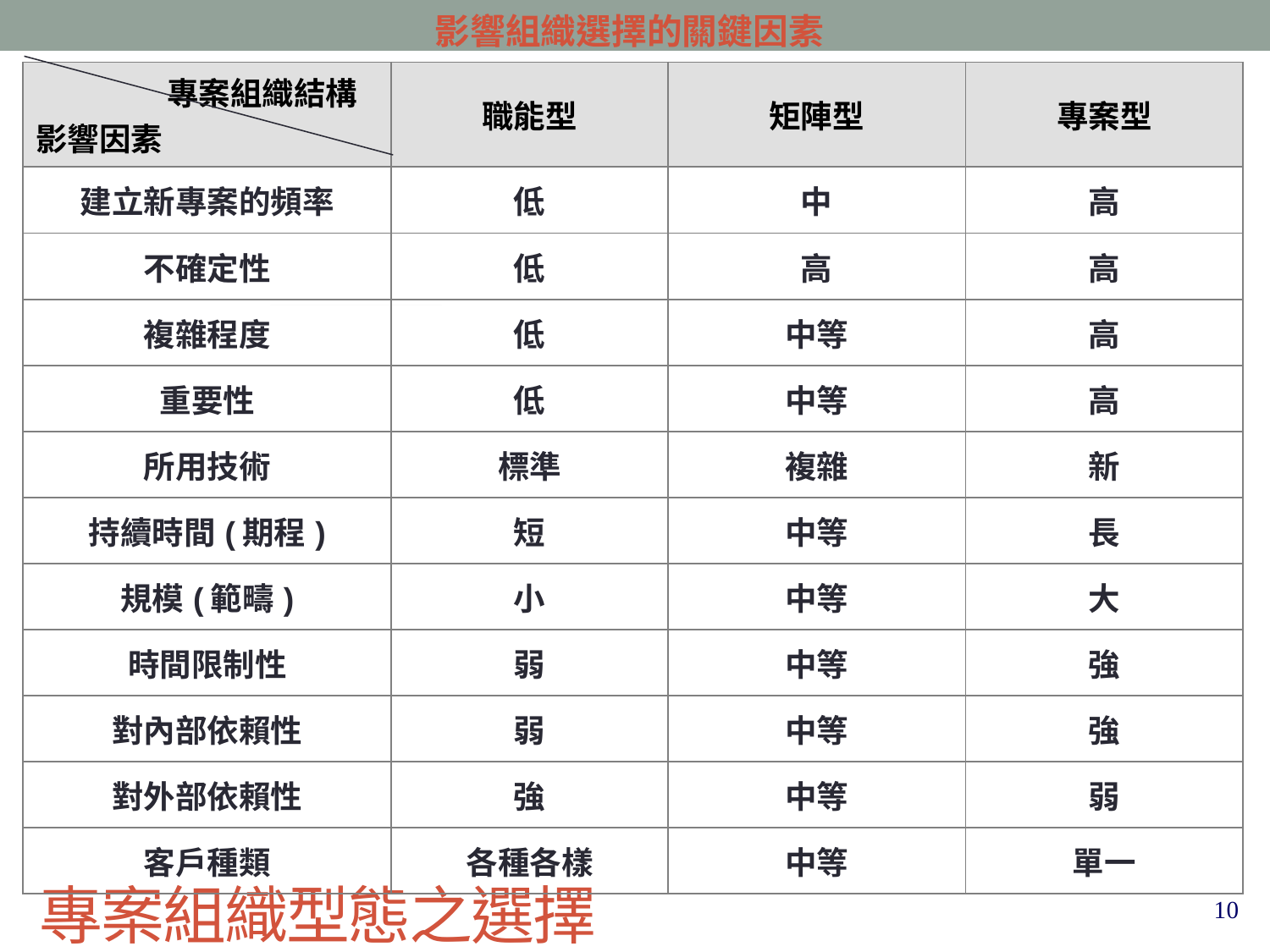

影響組織選擇的關鍵因素

| 專案組織結構 影響因素 | 職能型 | 矩陣型 | 專案型 |
| --- | --- | --- | --- |
| 建立新專案的頻率 | 低 | 中 | 高 |
| 不確定性 | 低 | 高 | 高 |
| 複雜程度 | 低 | 中等 | 高 |
| 重要性 | 低 | 中等 | 高 |
| 所用技術 | 標準 | 複雜 | 新 |
| 持續時間(期程) | 短 | 中等 | 長 |
| 規模(範疇) | 小 | 中等 | 大 |
| 時間限制性 | 弱 | 中等 | 強 |
| 對內部依賴性 | 弱 | 中等 | 強 |
| 對外部依賴性 | 強 | 中等 | 弱 |
| 客戶種類 | 各種各樣 | 中等 | 單一 |

專案組織型態之選擇
10